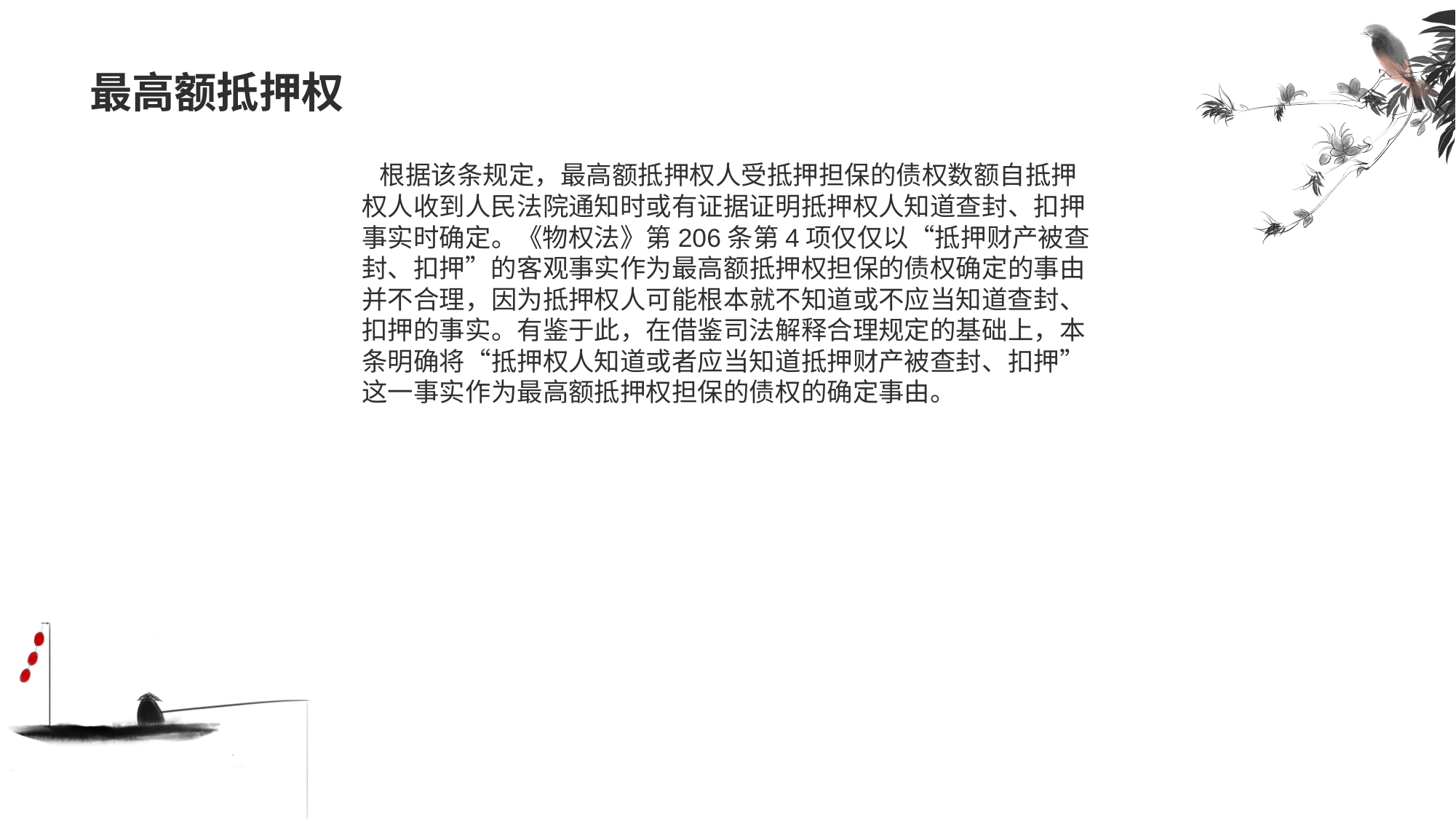

# 最高额抵押权

  根据该条规定，最高额抵押权人受抵押担保的债权数额自抵押权人收到人民法院通知时或有证据证明抵押权人知道查封、扣押事实时确定。《物权法》第206条第4项仅仅以“抵押财产被查封、扣押”的客观事实作为最高额抵押权担保的债权确定的事由并不合理，因为抵押权人可能根本就不知道或不应当知道查封、扣押的事实。有鉴于此，在借鉴司法解释合理规定的基础上，本条明确将“抵押权人知道或者应当知道抵押财产被查封、扣押”这一事实作为最高额抵押权担保的债权的确定事由。
198